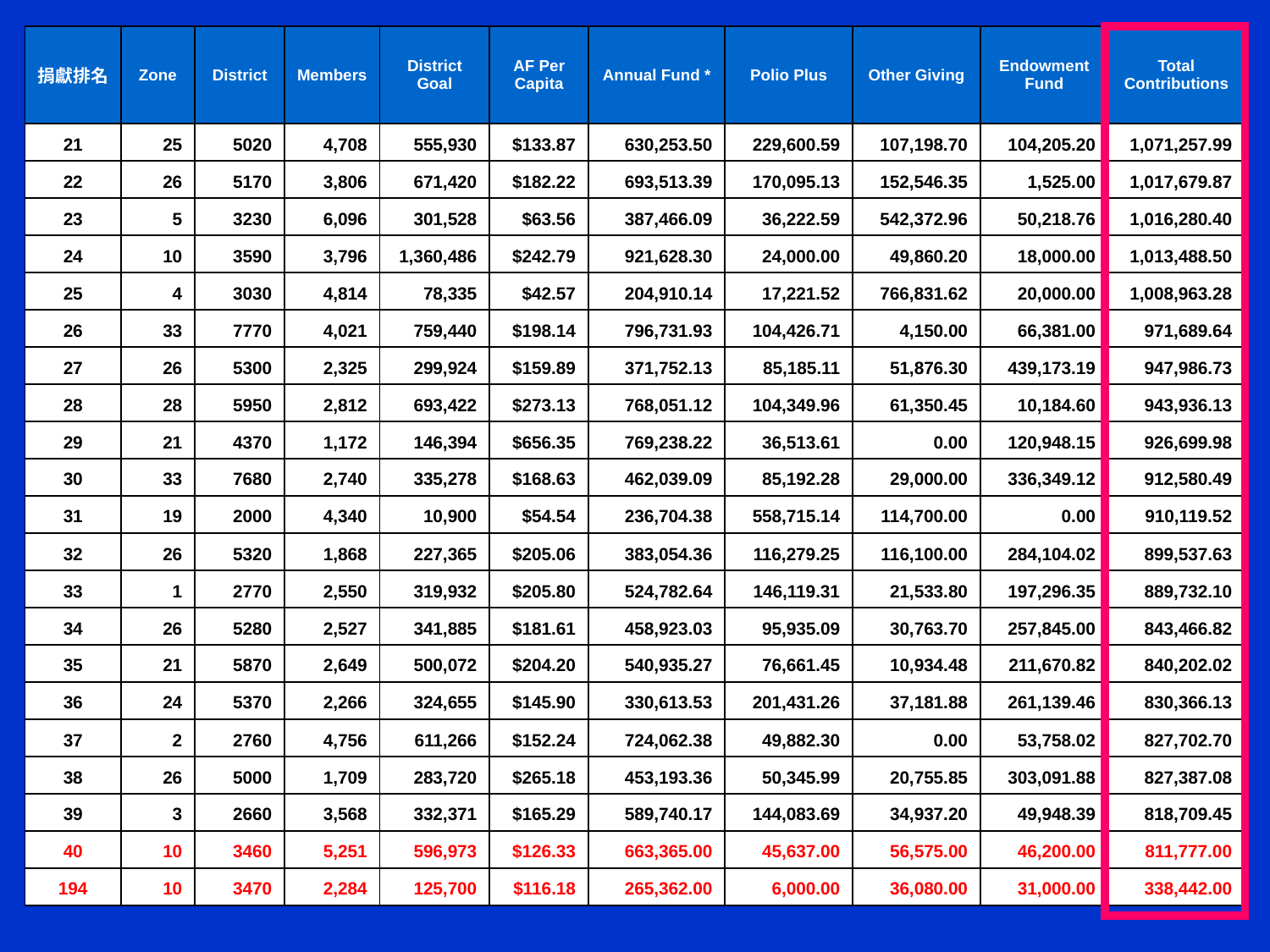

| 捐獻排名 | Zone | District | Members | District Goal | AF Per Capita | Annual Fund \* | Polio Plus | Other Giving | Endowment Fund | Total Contributions |
| --- | --- | --- | --- | --- | --- | --- | --- | --- | --- | --- |
| 21 | 25 | 5020 | 4,708 | 555,930 | $133.87 | 630,253.50 | 229,600.59 | 107,198.70 | 104,205.20 | 1,071,257.99 |
| 22 | 26 | 5170 | 3,806 | 671,420 | $182.22 | 693,513.39 | 170,095.13 | 152,546.35 | 1,525.00 | 1,017,679.87 |
| 23 | 5 | 3230 | 6,096 | 301,528 | $63.56 | 387,466.09 | 36,222.59 | 542,372.96 | 50,218.76 | 1,016,280.40 |
| 24 | 10 | 3590 | 3,796 | 1,360,486 | $242.79 | 921,628.30 | 24,000.00 | 49,860.20 | 18,000.00 | 1,013,488.50 |
| 25 | 4 | 3030 | 4,814 | 78,335 | $42.57 | 204,910.14 | 17,221.52 | 766,831.62 | 20,000.00 | 1,008,963.28 |
| 26 | 33 | 7770 | 4,021 | 759,440 | $198.14 | 796,731.93 | 104,426.71 | 4,150.00 | 66,381.00 | 971,689.64 |
| 27 | 26 | 5300 | 2,325 | 299,924 | $159.89 | 371,752.13 | 85,185.11 | 51,876.30 | 439,173.19 | 947,986.73 |
| 28 | 28 | 5950 | 2,812 | 693,422 | $273.13 | 768,051.12 | 104,349.96 | 61,350.45 | 10,184.60 | 943,936.13 |
| 29 | 21 | 4370 | 1,172 | 146,394 | $656.35 | 769,238.22 | 36,513.61 | 0.00 | 120,948.15 | 926,699.98 |
| 30 | 33 | 7680 | 2,740 | 335,278 | $168.63 | 462,039.09 | 85,192.28 | 29,000.00 | 336,349.12 | 912,580.49 |
| 31 | 19 | 2000 | 4,340 | 10,900 | $54.54 | 236,704.38 | 558,715.14 | 114,700.00 | 0.00 | 910,119.52 |
| 32 | 26 | 5320 | 1,868 | 227,365 | $205.06 | 383,054.36 | 116,279.25 | 116,100.00 | 284,104.02 | 899,537.63 |
| 33 | 1 | 2770 | 2,550 | 319,932 | $205.80 | 524,782.64 | 146,119.31 | 21,533.80 | 197,296.35 | 889,732.10 |
| 34 | 26 | 5280 | 2,527 | 341,885 | $181.61 | 458,923.03 | 95,935.09 | 30,763.70 | 257,845.00 | 843,466.82 |
| 35 | 21 | 5870 | 2,649 | 500,072 | $204.20 | 540,935.27 | 76,661.45 | 10,934.48 | 211,670.82 | 840,202.02 |
| 36 | 24 | 5370 | 2,266 | 324,655 | $145.90 | 330,613.53 | 201,431.26 | 37,181.88 | 261,139.46 | 830,366.13 |
| 37 | 2 | 2760 | 4,756 | 611,266 | $152.24 | 724,062.38 | 49,882.30 | 0.00 | 53,758.02 | 827,702.70 |
| 38 | 26 | 5000 | 1,709 | 283,720 | $265.18 | 453,193.36 | 50,345.99 | 20,755.85 | 303,091.88 | 827,387.08 |
| 39 | 3 | 2660 | 3,568 | 332,371 | $165.29 | 589,740.17 | 144,083.69 | 34,937.20 | 49,948.39 | 818,709.45 |
| 40 | 10 | 3460 | 5,251 | 596,973 | $126.33 | 663,365.00 | 45,637.00 | 56,575.00 | 46,200.00 | 811,777.00 |
| 194 | 10 | 3470 | 2,284 | 125,700 | $116.18 | 265,362.00 | 6,000.00 | 36,080.00 | 31,000.00 | 338,442.00 |